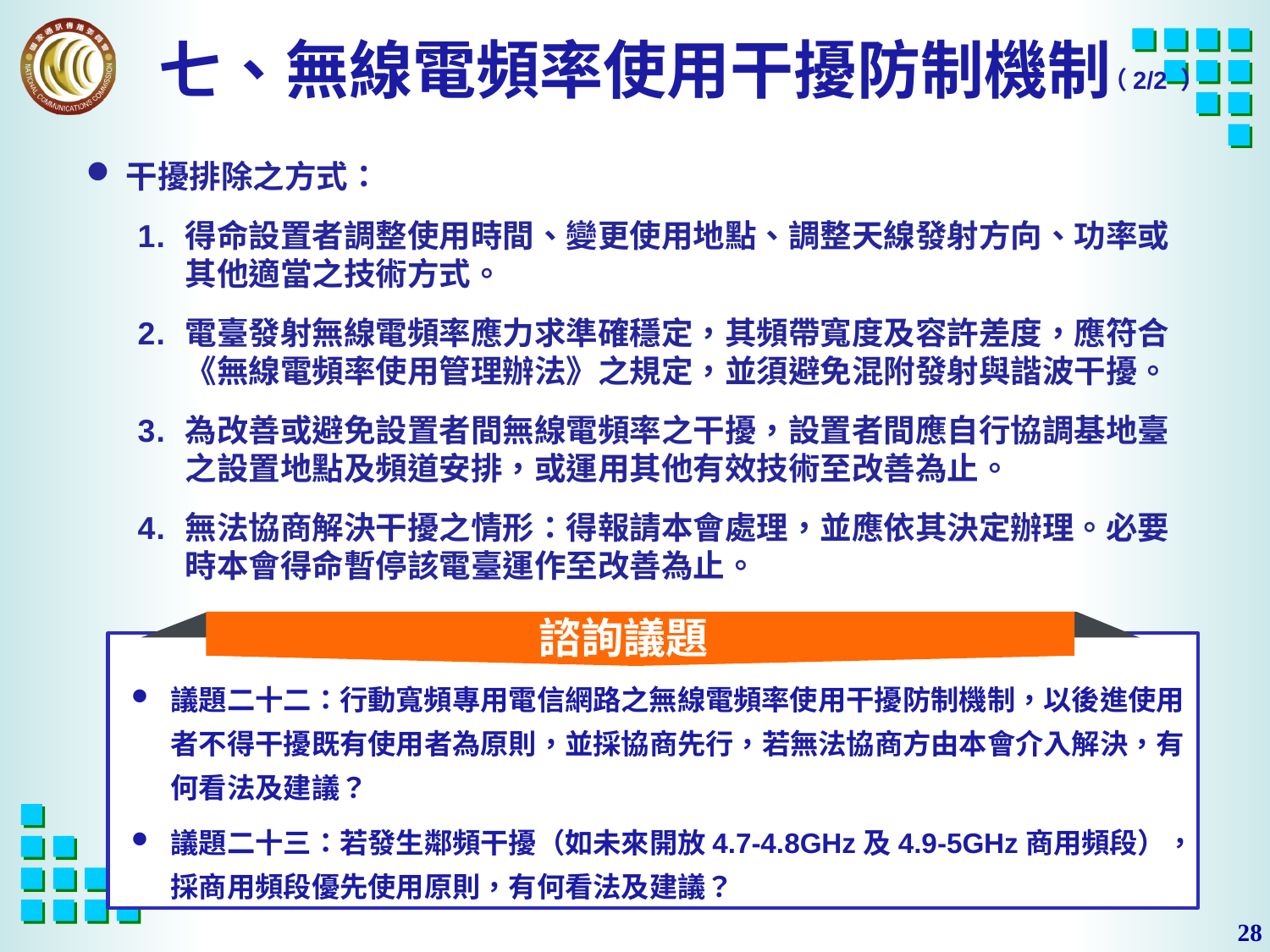

# 七、無線電頻率使用干擾防制機制
（2/2 ）
干擾排除之方式：
得命設置者調整使用時間、變更使用地點、調整天線發射方向、功率或其他適當之技術方式。
電臺發射無線電頻率應力求準確穩定，其頻帶寬度及容許差度，應符合《無線電頻率使用管理辦法》之規定，並須避免混附發射與諧波干擾。
為改善或避免設置者間無線電頻率之干擾，設置者間應自行協調基地臺之設置地點及頻道安排，或運用其他有效技術至改善為止。
無法協商解決干擾之情形：得報請本會處理，並應依其決定辦理。必要時本會得命暫停該電臺運作至改善為止。
諮詢議題

議題二十二：行動寬頻專用電信網路之無線電頻率使用干擾防制機制，以後進使用者不得干擾既有使用者為原則，並採協商先行，若無法協商方由本會介入解決，有何看法及建議？
議題二十三：若發生鄰頻干擾（如未來開放4.7-4.8GHz及4.9-5GHz商用頻段），採商用頻段優先使用原則，有何看法及建議？